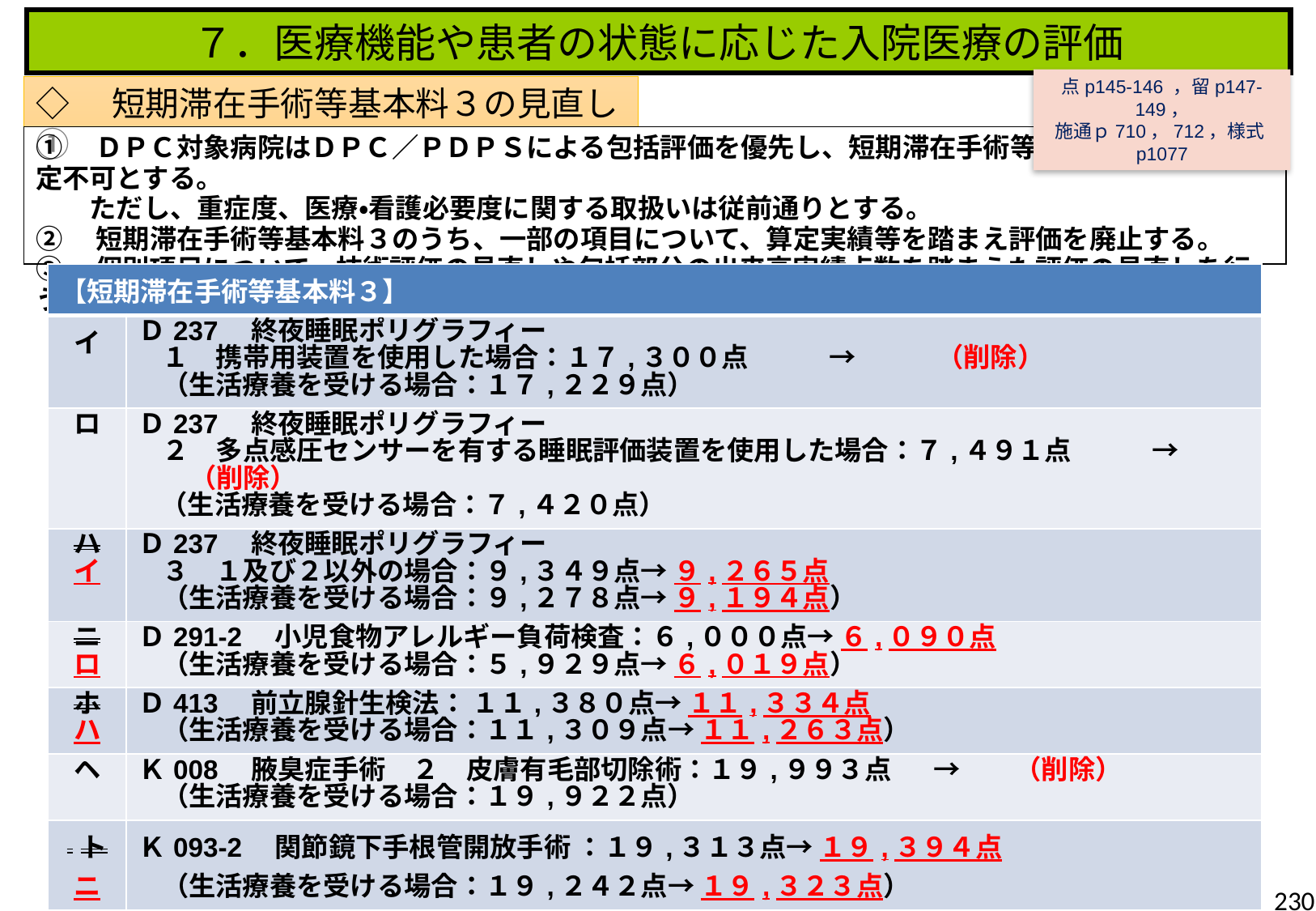

７．医療機能や患者の状態に応じた入院医療の評価
点p145-146 ，留p147-149，
施通ｐ710，712，様式p1077
◇　短期滞在手術等基本料３の見直し①
①　ＤＰＣ対象病院はＤＰＣ／ＰＤＰＳによる包括評価を優先し、短期滞在手術等基本料２、３を算定不可とする。
　　ただし、重症度、医療・看護必要度に関する取扱いは従前通りとする。
②　短期滞在手術等基本料３のうち、一部の項目について、算定実績等を踏まえ評価を廃止する。
③　個別項目について、技術評価の見直しや包括部分の出来高実績点数を踏まえた評価の見直しを行う。
| 【短期滞在手術等基本料３】 |  |
| --- | --- |
| イ | Ｄ237　終夜睡眠ポリグラフィー １　携帯用装置を使用した場合：１７,３００点　　　→　　　（削除） （生活療養を受ける場合：１７,２２９点） |
| ロ | Ｄ237　終夜睡眠ポリグラフィー ２　多点感圧センサーを有する睡眠評価装置を使用した場合：７,４９１点　　　→　　　（削除） （生活療養を受ける場合：７,４２０点） |
| ハ イ | Ｄ237　終夜睡眠ポリグラフィー ３　１及び２以外の場合：９,３４９点→ ９,２６５点 （生活療養を受ける場合：９,２７８点→ ９,１９４点） |
| ニ ロ | Ｄ291-2　小児食物アレルギー負荷検査：６,０００点→ ６,０９０点 （生活療養を受ける場合：５,９２９点→ ６,０１９点） |
| ホ ハ | Ｄ413　前立腺針生検法： １１,３８０点→ １１,３３４点 （生活療養を受ける場合：１１,３０９点→ １１,２６３点） |
| ヘ | Ｋ008　腋臭症手術　２　皮膚有毛部切除術：１９,９９３点 →　　（削除） （生活療養を受ける場合：１９,９２２点） |
| ト ニ | Ｋ093-2　関節鏡下手根管開放手術 ：１９,３１３点→ １９,３９４点 （生活療養を受ける場合：１９,２４２点→ １９,３２３点） |
230